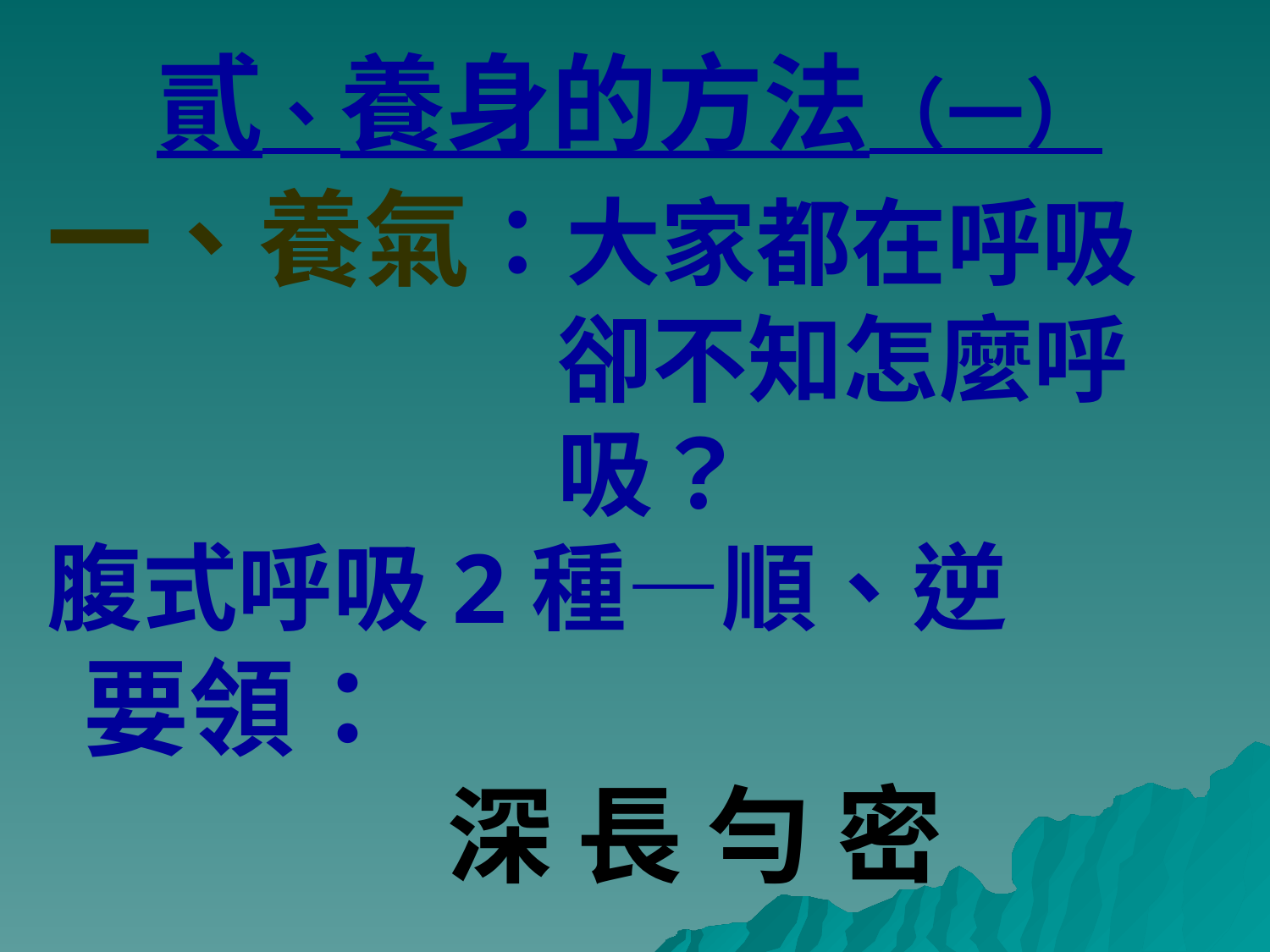

# 貳、養身的方法（一）
一、養氣：大家都在呼吸卻不知怎麼呼吸？
腹式呼吸2種—順、逆
 要領：
     深 長 勻 密